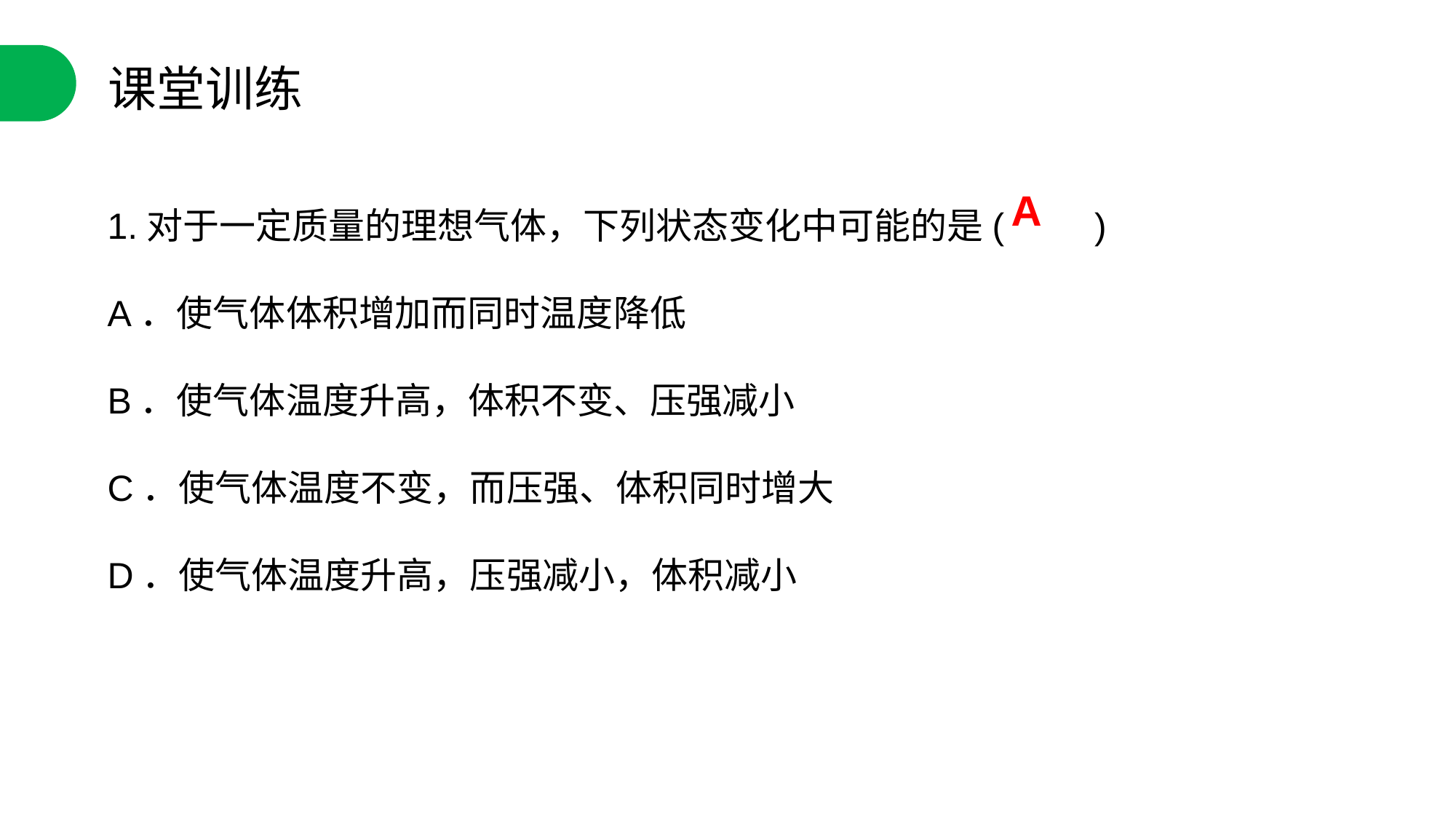

课堂训练
1.对于一定质量的理想气体，下列状态变化中可能的是(　　)
A．使气体体积增加而同时温度降低
B．使气体温度升高，体积不变、压强减小
C．使气体温度不变，而压强、体积同时增大
D．使气体温度升高，压强减小，体积减小
A